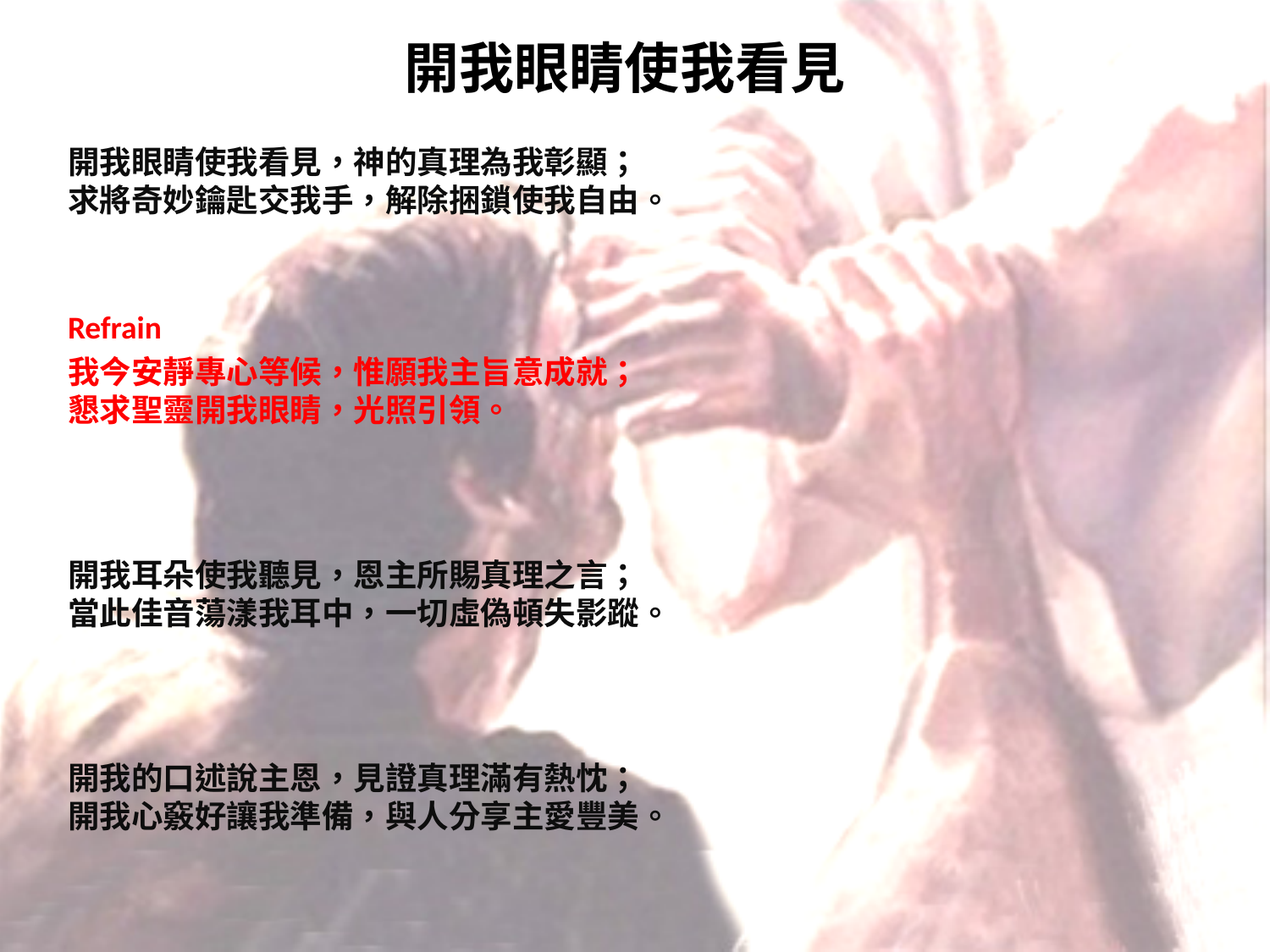

# 開我眼睛使我看見
開我眼睛使我看見，神的真理為我彰顯；
求將奇妙鑰匙交我手，解除捆鎖使我自由。

Refrain
我今安靜專心等候，惟願我主旨意成就；
懇求聖靈開我眼睛，光照引領。

開我耳朵使我聽見，恩主所賜真理之言；
當此佳音蕩漾我耳中，一切虛偽頓失影蹤。

開我的口述說主恩，見證真理滿有熱忱；
開我心竅好讓我準備，與人分享主愛豐美。